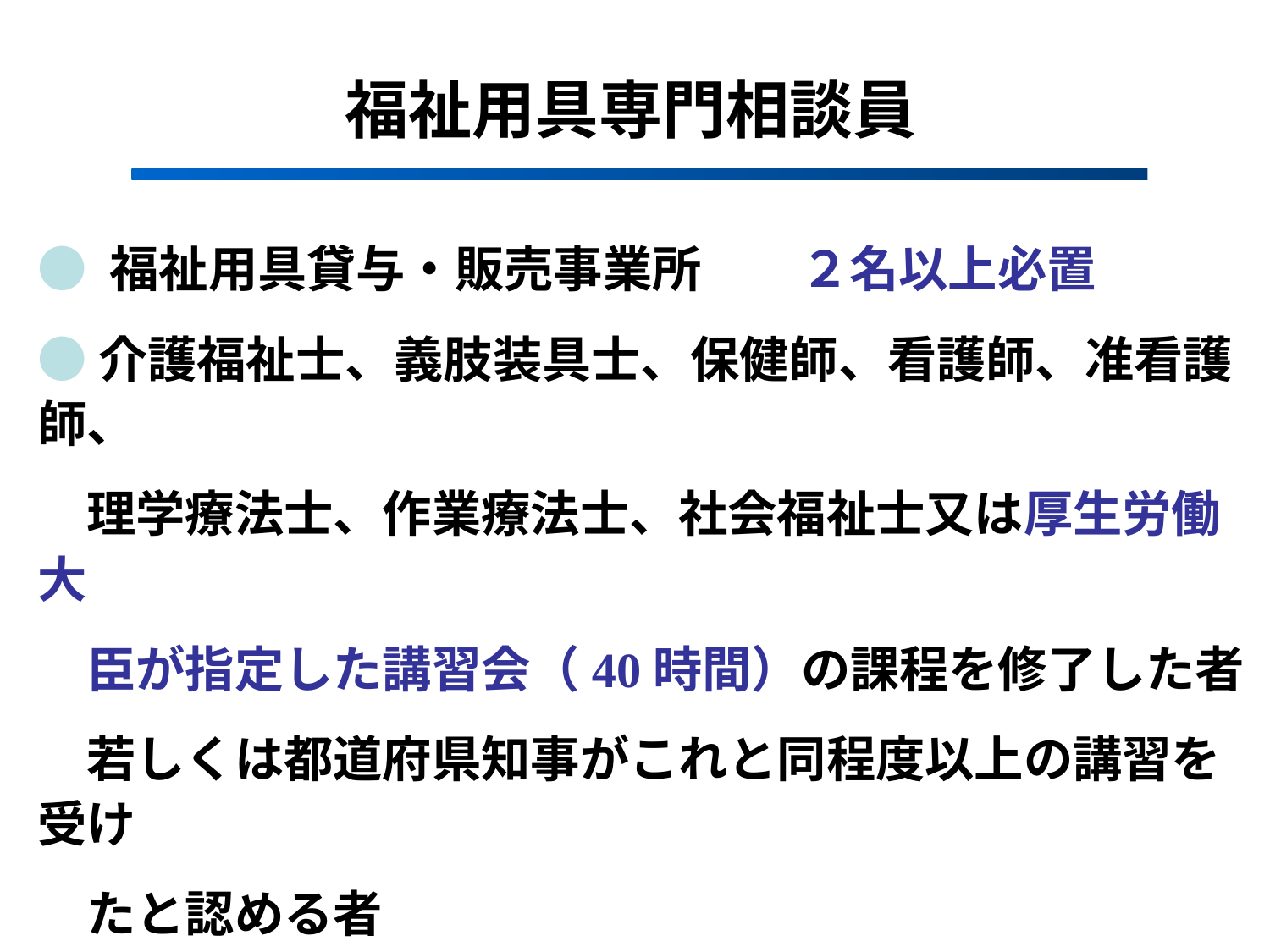

福祉用具専門相談員

● 福祉用具貸与・販売事業所　　２名以上必置
●介護福祉士、義肢装具士、保健師、看護師、准看護師、
　理学療法士、作業療法士、社会福祉士又は厚生労働大
　臣が指定した講習会（40時間）の課程を修了した者
　若しくは都道府県知事がこれと同程度以上の講習を受け
　たと認める者